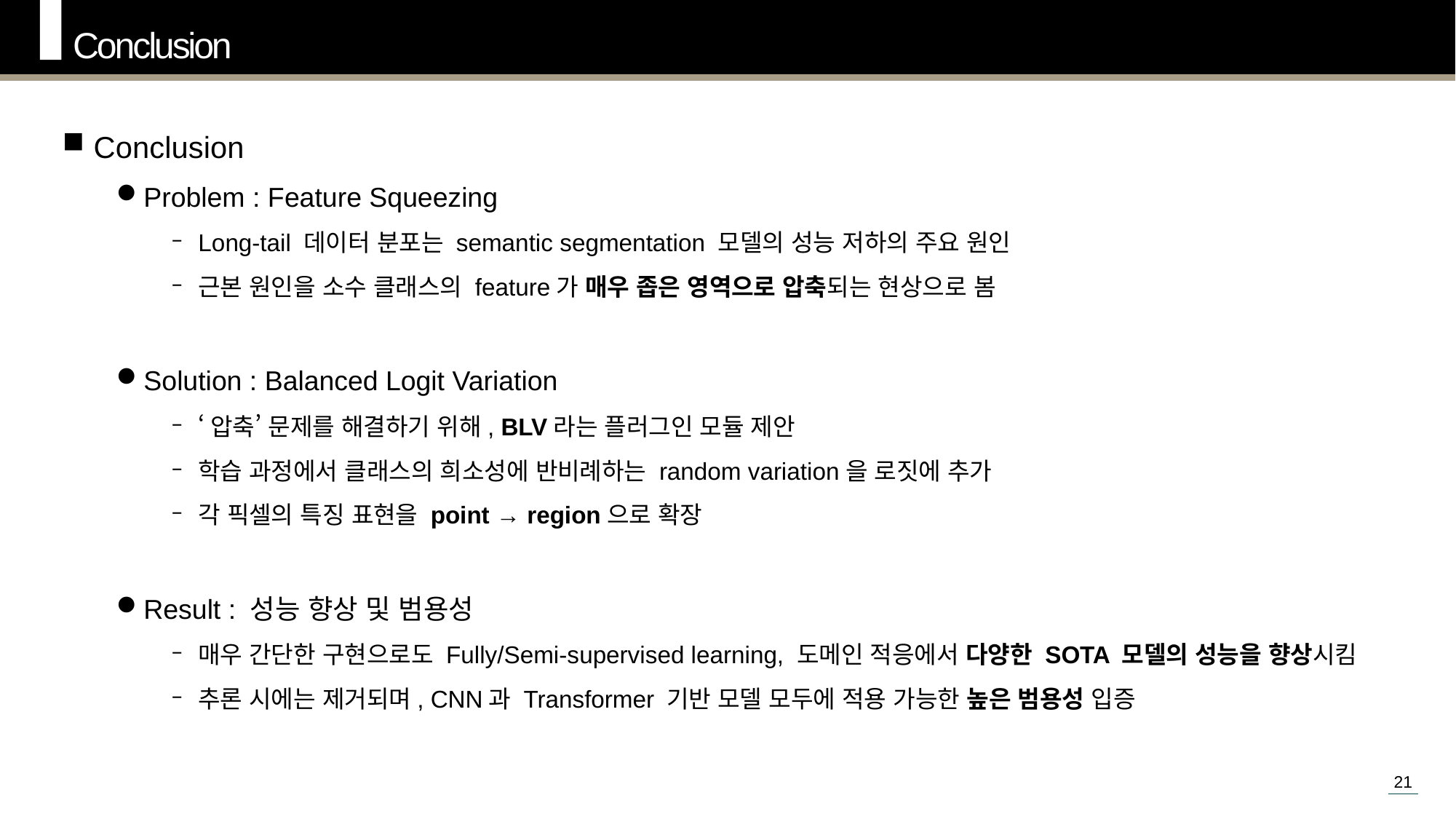

Conclusion
Conclusion
Problem : Feature Squeezing
Long-tail 데이터 분포는 semantic segmentation 모델의 성능 저하의 주요 원인
근본 원인을 소수 클래스의 feature가 매우 좁은 영역으로 압축되는 현상으로 봄

Solution : Balanced Logit Variation
‘압축’ 문제를 해결하기 위해, BLV라는 플러그인 모듈 제안
학습 과정에서 클래스의 희소성에 반비례하는 random variation을 로짓에 추가
각 픽셀의 특징 표현을 point → region으로 확장

Result : 성능 향상 및 범용성
매우 간단한 구현으로도 Fully/Semi-supervised learning, 도메인 적응에서 다양한 SOTA 모델의 성능을 향상시킴
추론 시에는 제거되며, CNN과 Transformer 기반 모델 모두에 적용 가능한 높은 범용성 입증